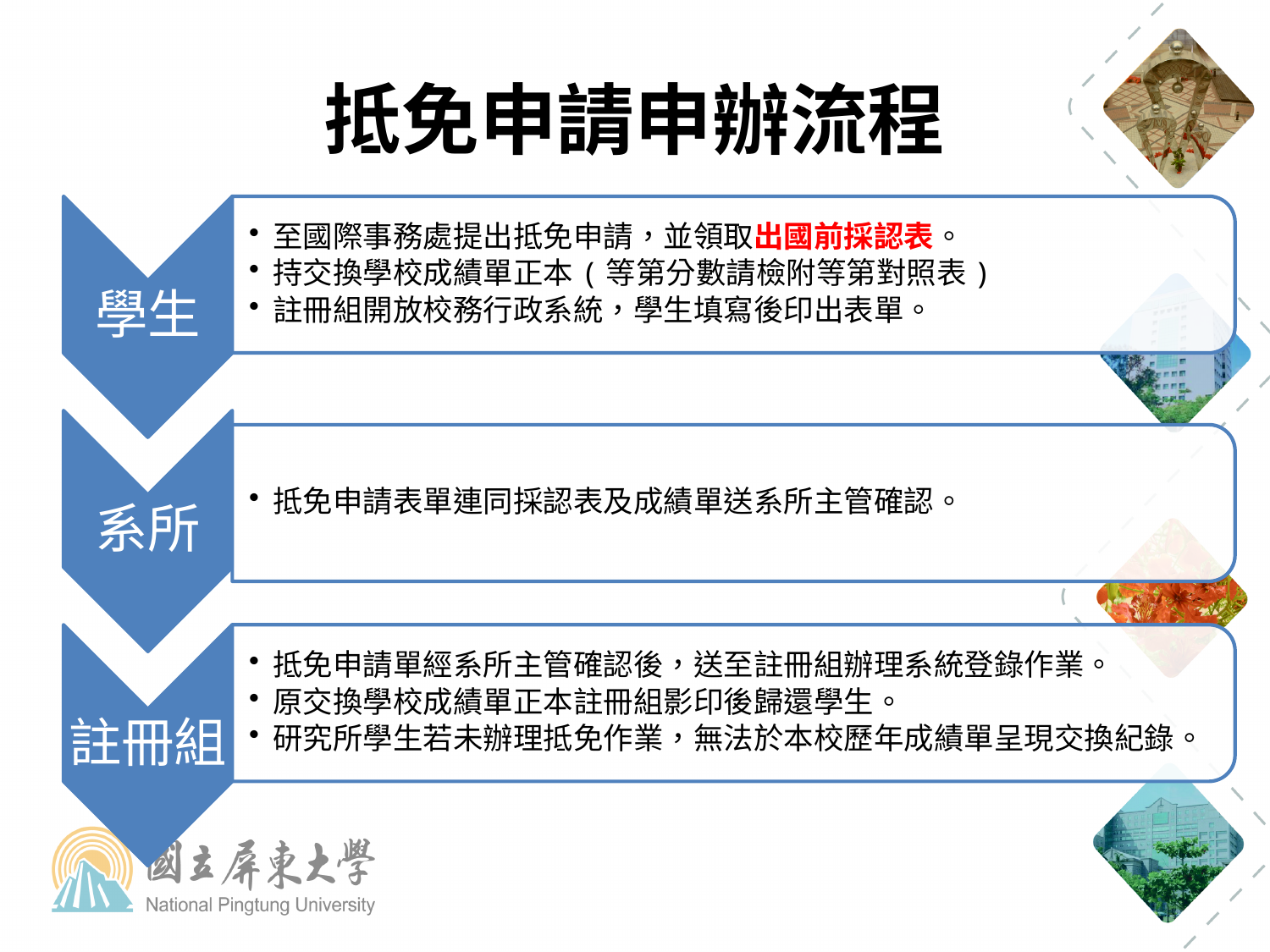

# 抵免申請申辦流程
學生
至國際事務處提出抵免申請，並領取出國前採認表。
持交換學校成績單正本(等第分數請檢附等第對照表)
註冊組開放校務行政系統，學生填寫後印出表單。
系所
抵免申請表單連同採認表及成績單送系所主管確認。
註冊組
抵免申請單經系所主管確認後，送至註冊組辦理系統登錄作業。
原交換學校成績單正本註冊組影印後歸還學生。
研究所學生若未辦理抵免作業，無法於本校歷年成績單呈現交換紀錄。